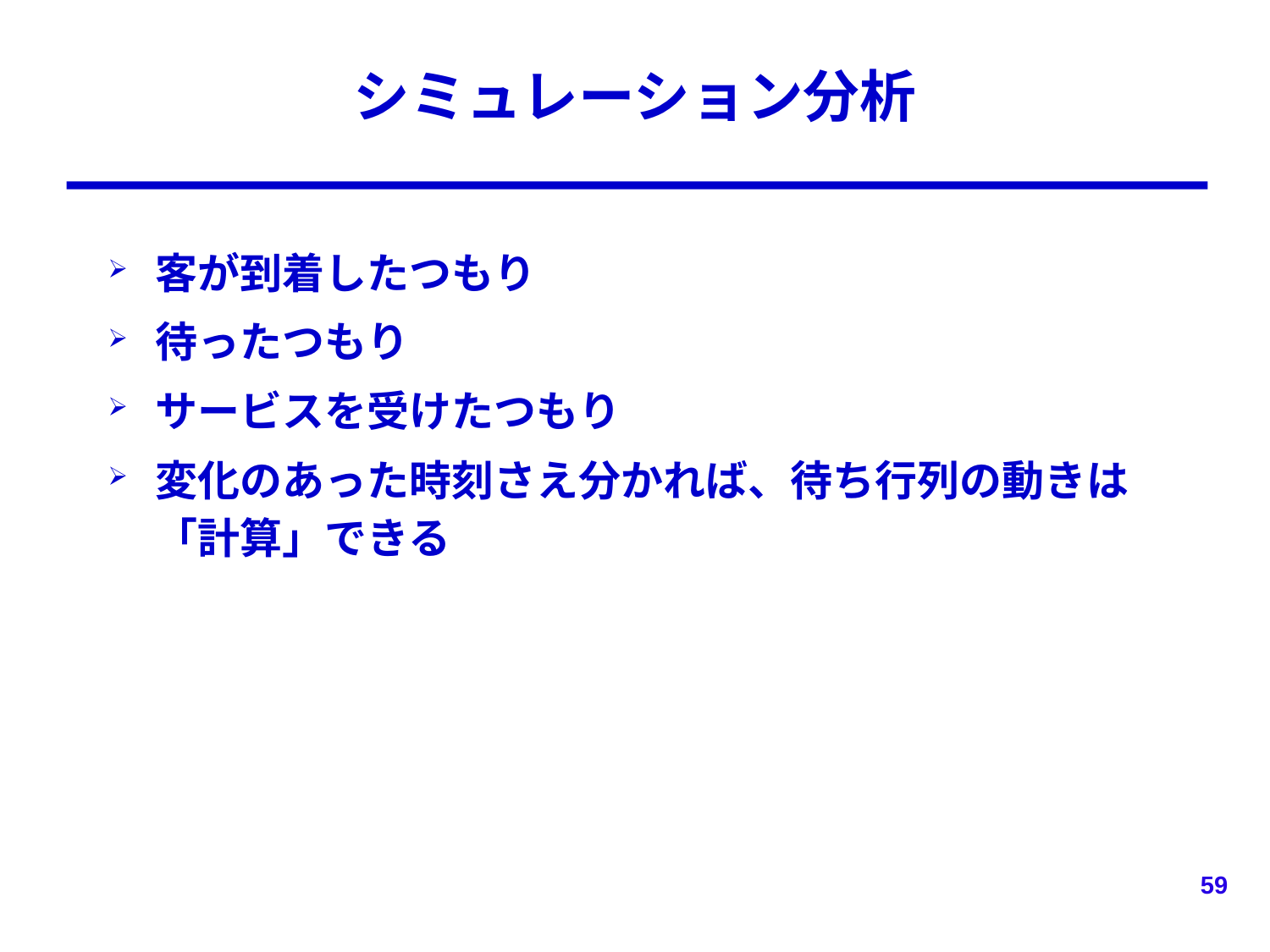

# シミュレーション分析
客が到着したつもり
待ったつもり
サービスを受けたつもり
変化のあった時刻さえ分かれば、待ち行列の動きは「計算」できる
59